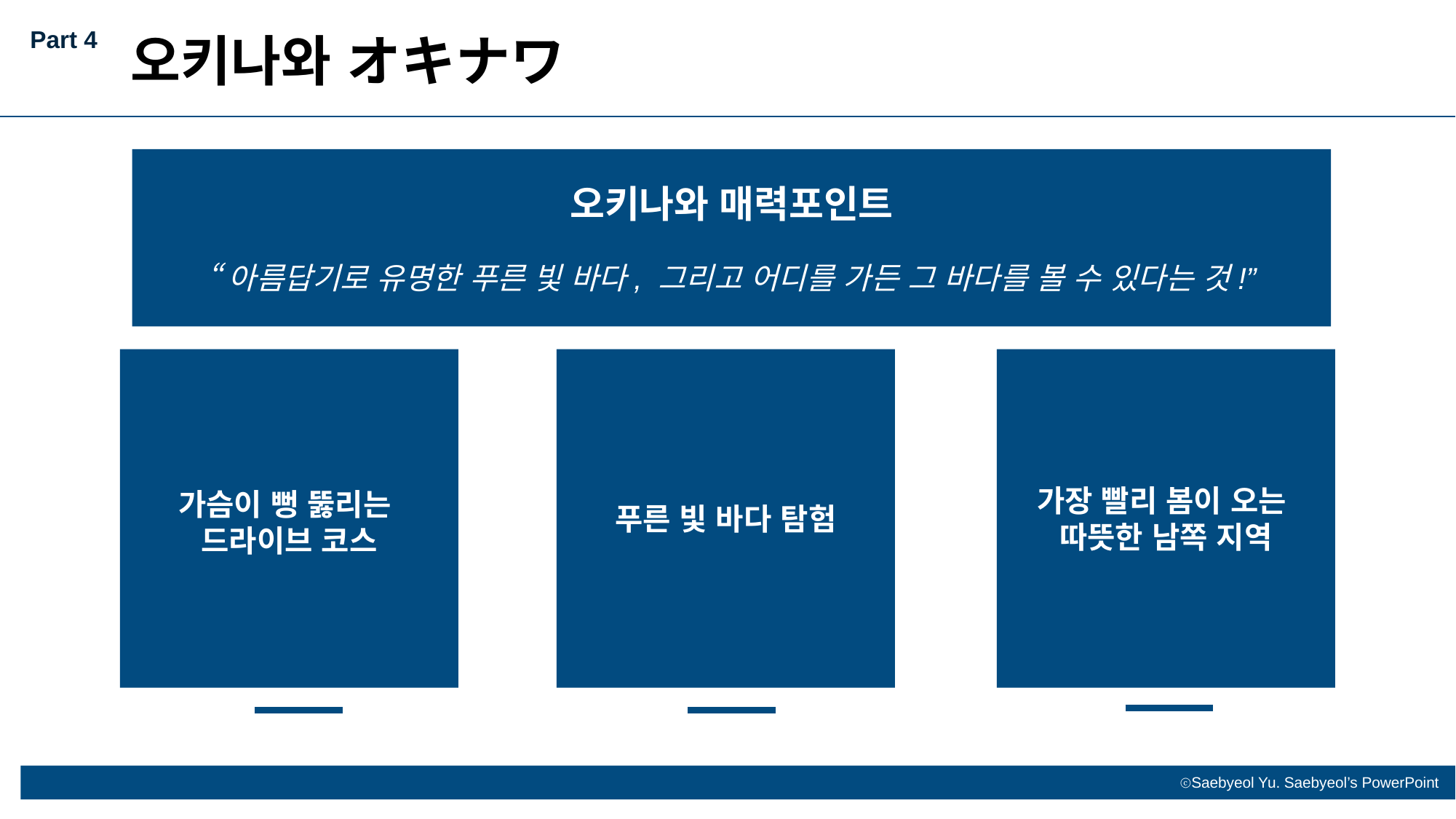

Part 4
오키나와 オキナワ
오키나와 매력포인트

“아름답기로 유명한 푸른 빛 바다, 그리고 어디를 가든 그 바다를 볼 수 있다는 것!”

푸른 빛 바다 탐험
가장 빨리 봄이 오는
따뜻한 남쪽 지역
가슴이 뻥 뚫리는
드라이브 코스